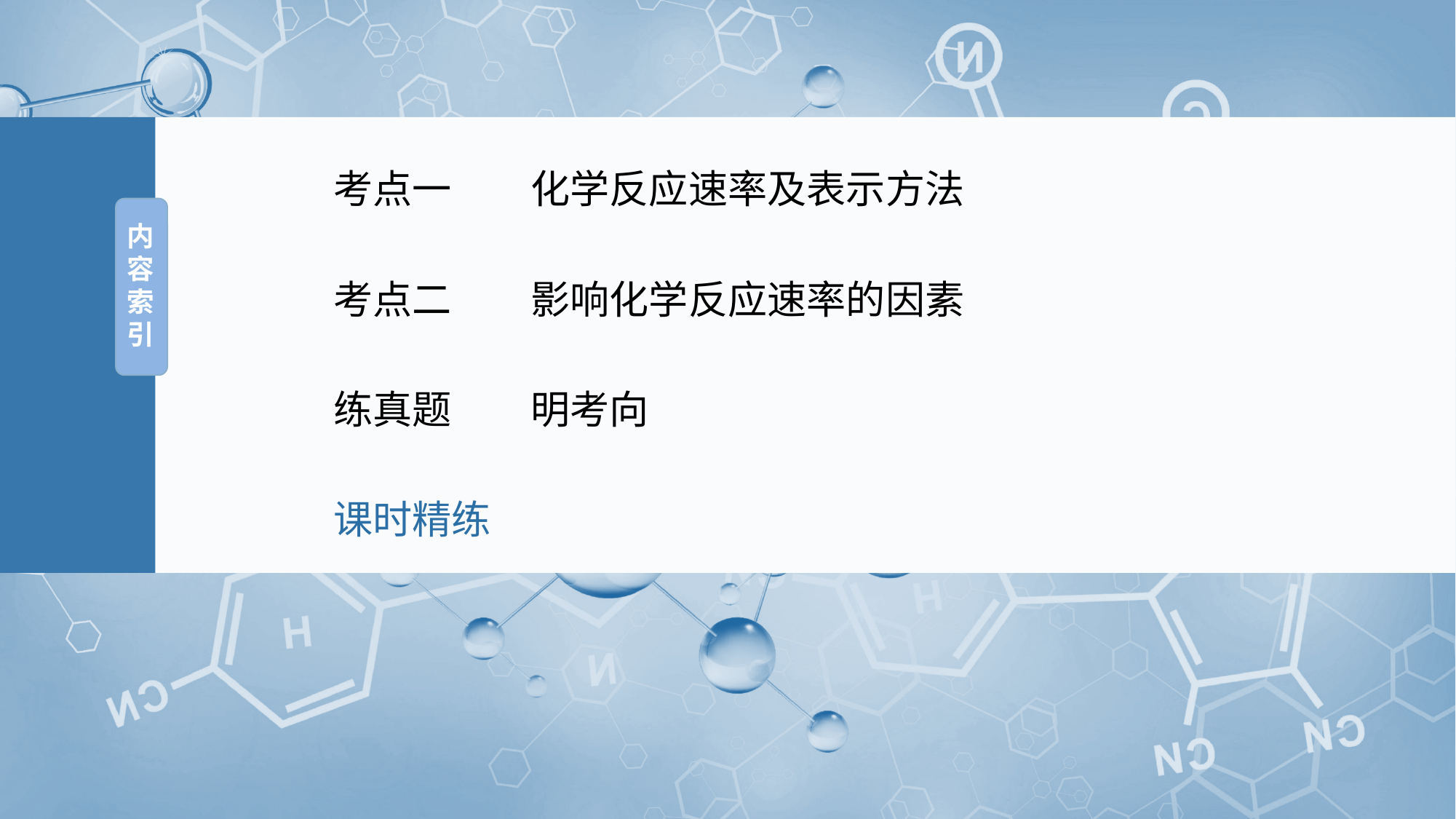

考点一　　化学反应速率及表示方法

内
容
索
引
考点二　　影响化学反应速率的因素
练真题　　明考向
课时精练